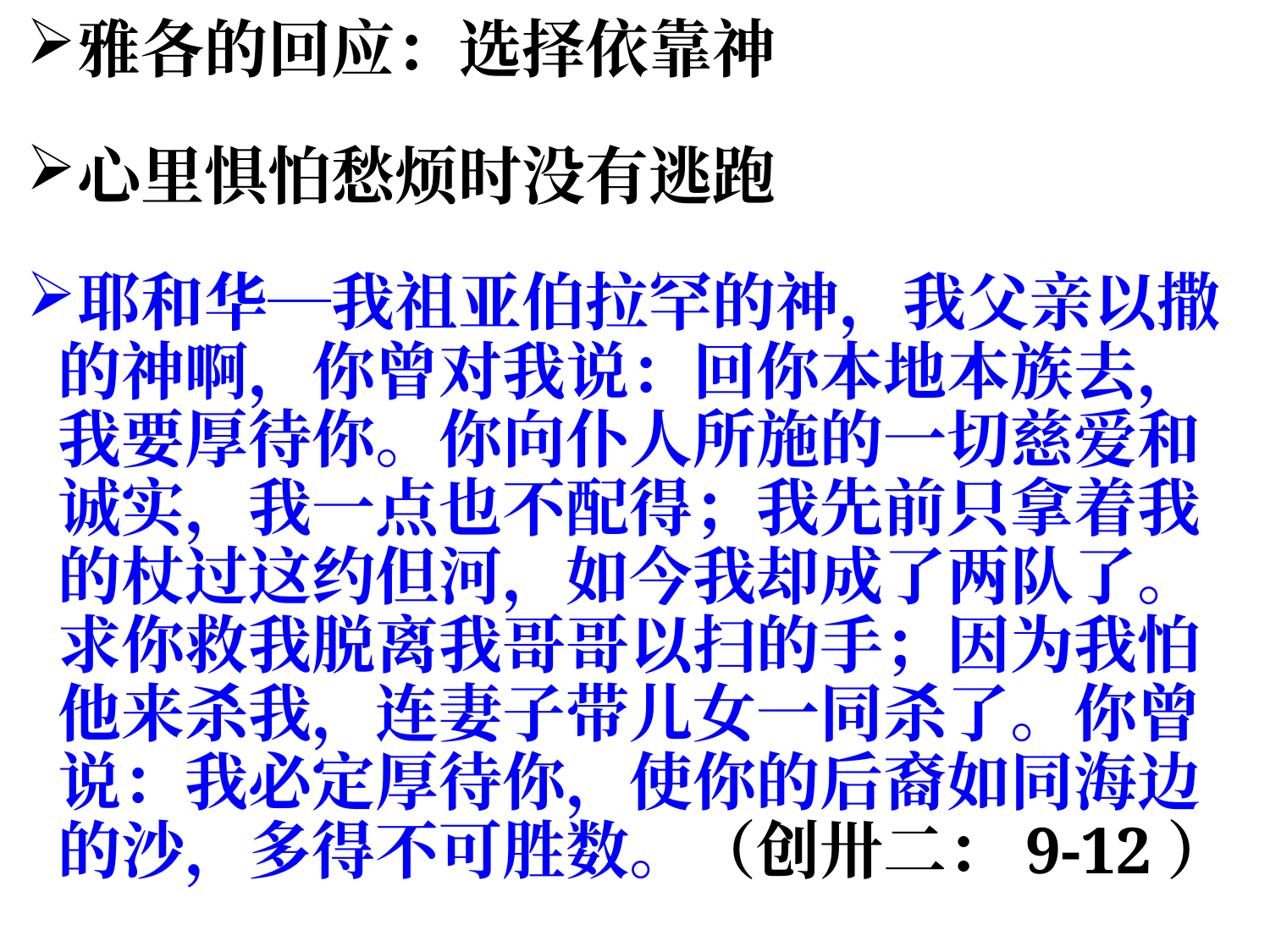

雅各的回应：选择依靠神

心里惧怕愁烦时没有逃跑

耶和华─我祖亚伯拉罕的神，我父亲以撒的神啊，你曾对我说：回你本地本族去，我要厚待你。你向仆人所施的一切慈爱和诚实，我一点也不配得；我先前只拿着我的杖过这约但河，如今我却成了两队了。求你救我脱离我哥哥以扫的手；因为我怕他来杀我，连妻子带儿女一同杀了。你曾说：我必定厚待你，使你的后裔如同海边的沙，多得不可胜数。（创卅二：9-12）